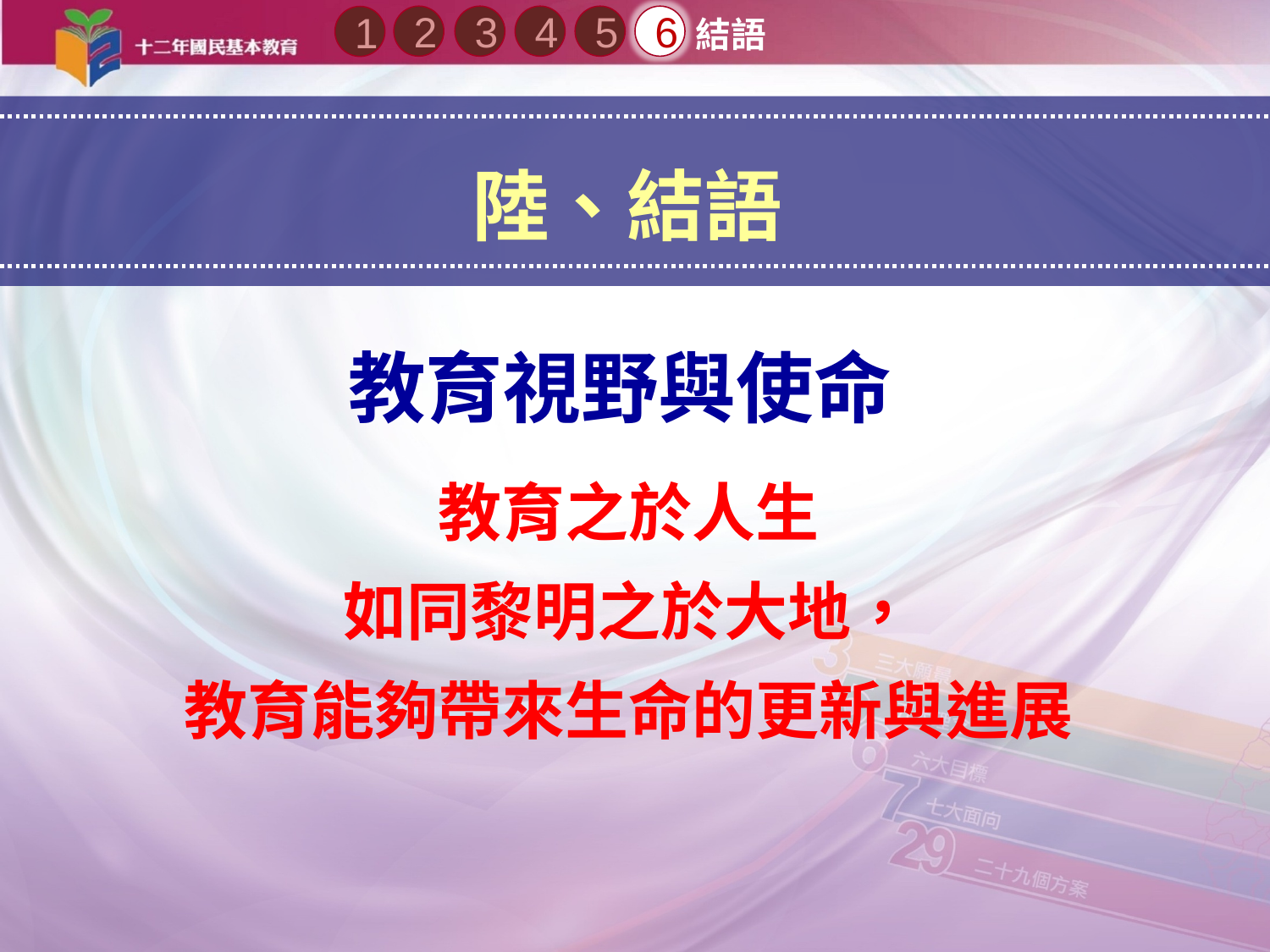

2
3
4
5
6
1
結語

陸、結語
教育視野與使命
教育之於人生
如同黎明之於大地，
教育能夠帶來生命的更新與進展